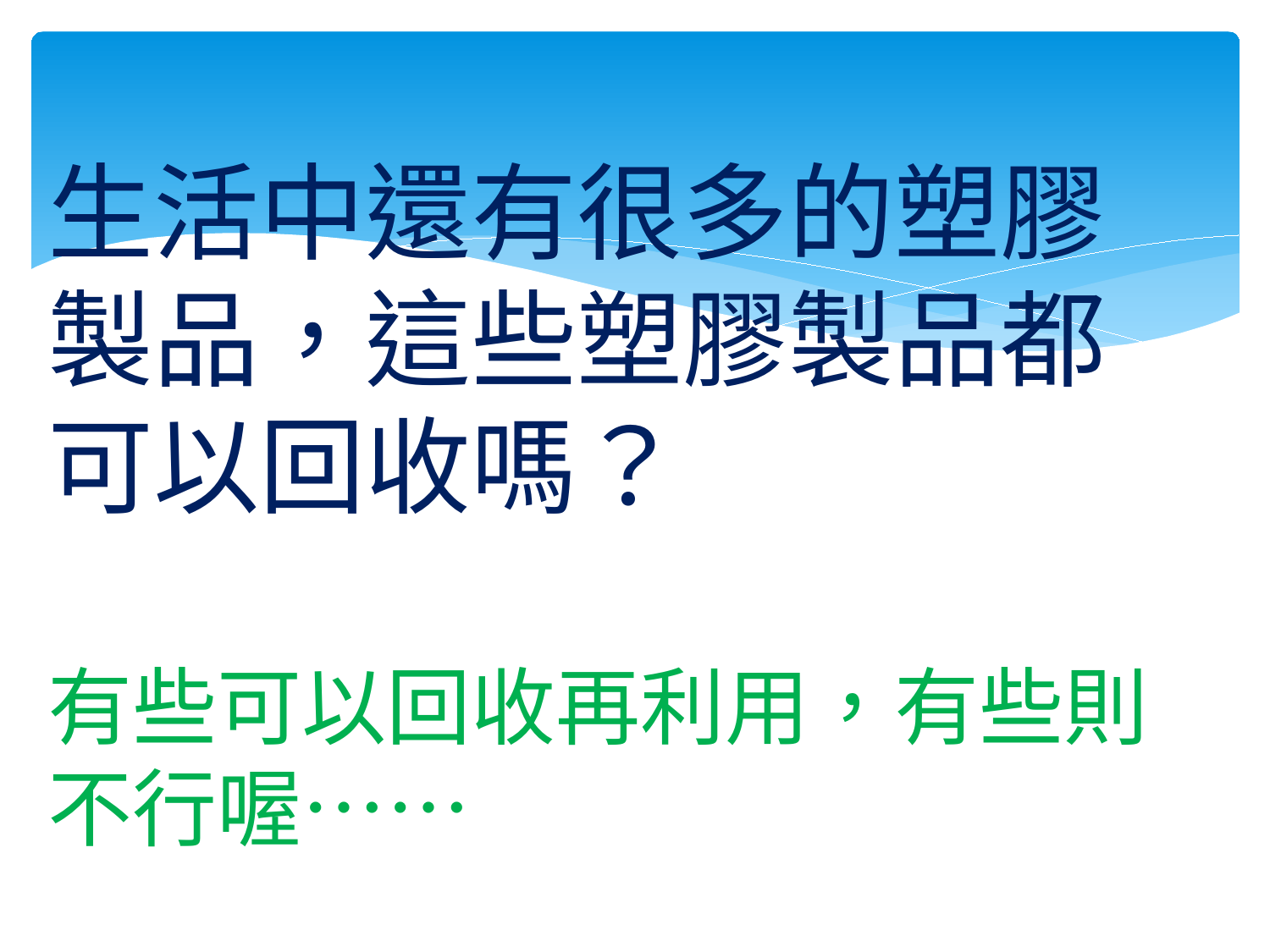

# 生活中還有很多的塑膠製品，這些塑膠製品都可以回收嗎？ 有些可以回收再利用，有些則不行喔……